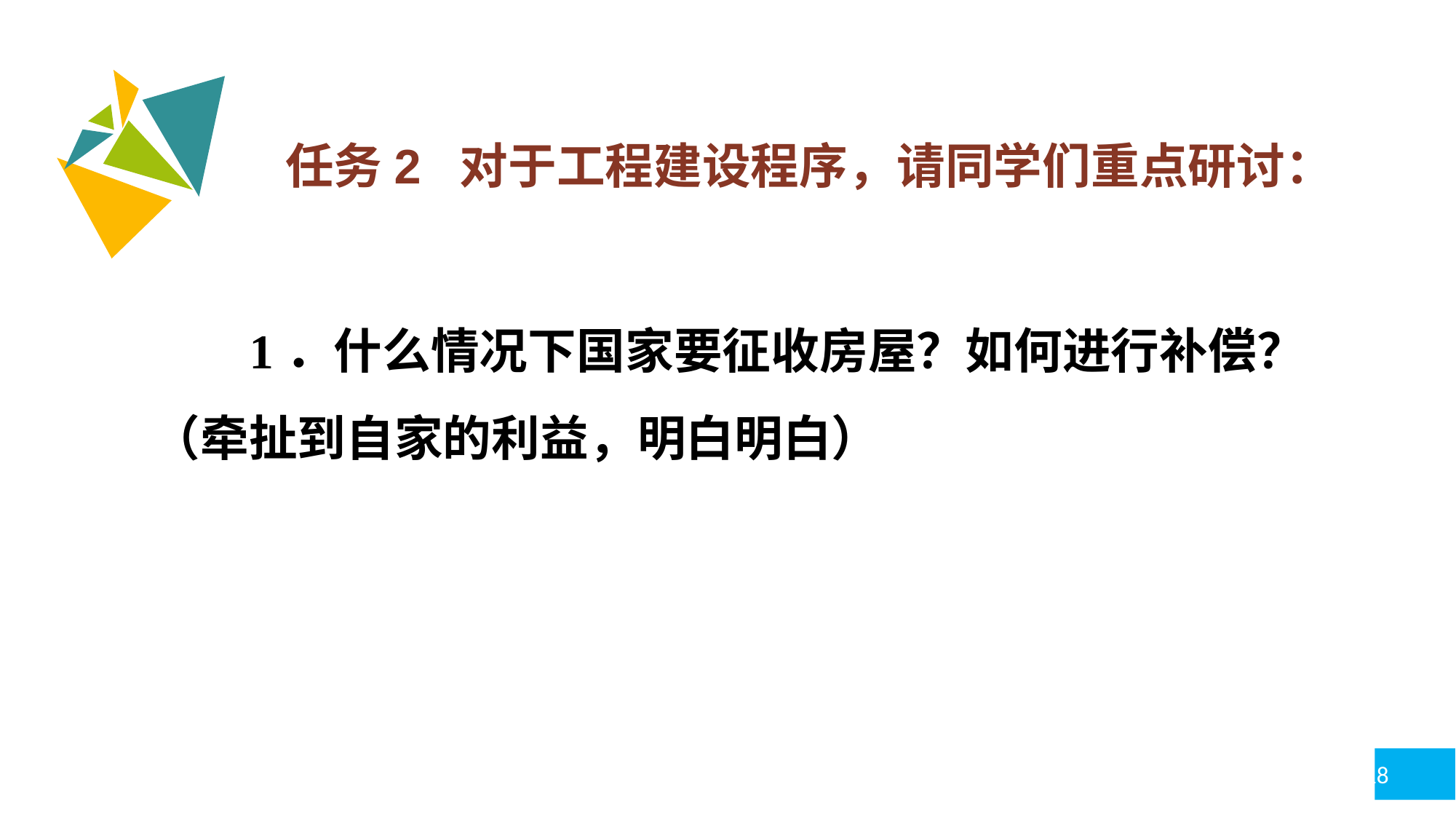

任务2  对于工程建设程序，请同学们重点研讨：

        1．什么情况下国家要征收房屋？如何进行补偿？（牵扯到自家的利益，明白明白）